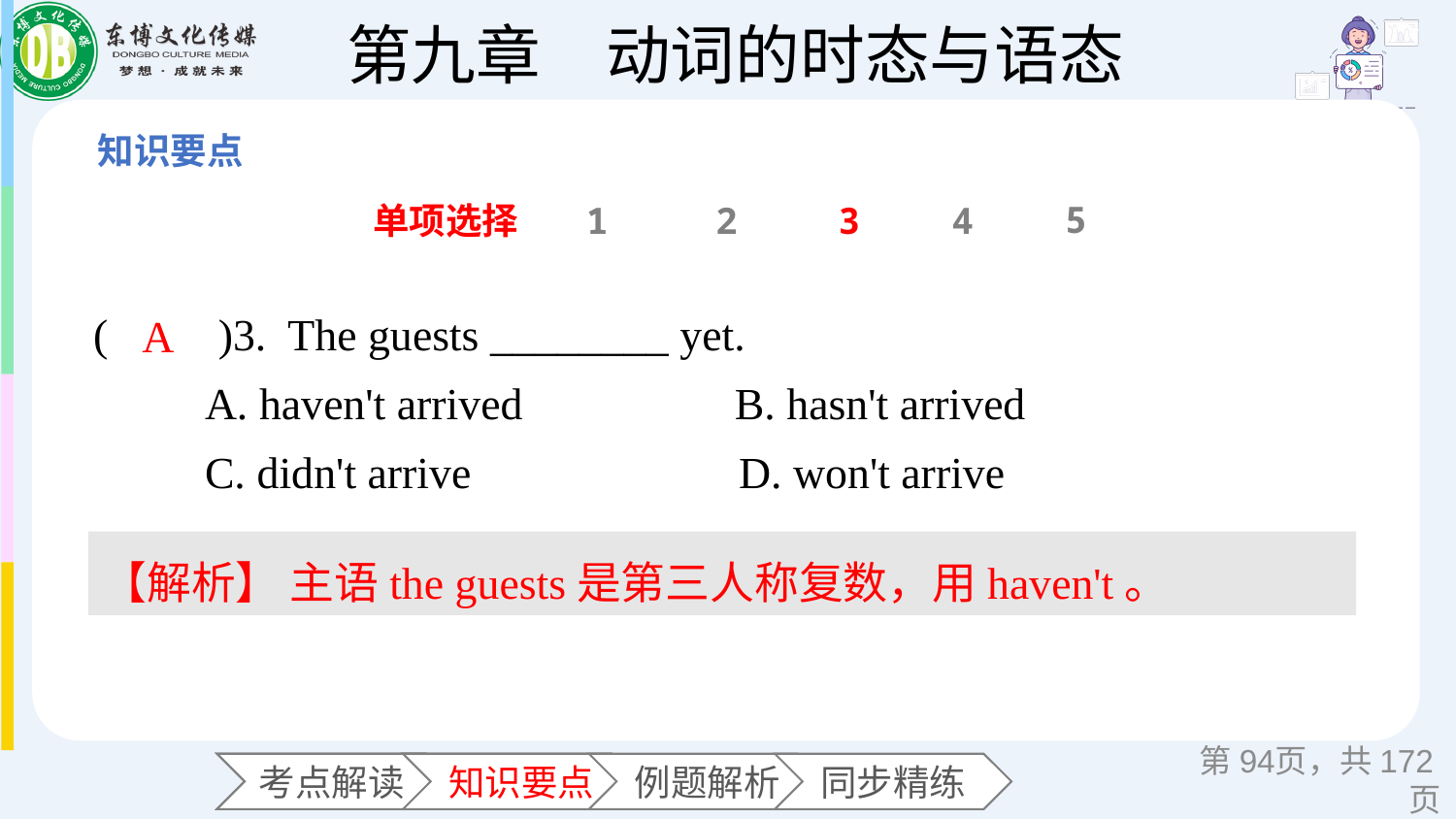

5
单项选择
1
2
3
4
(　　)3.  The guests ________ yet.
          A. haven't arrived                   B. hasn't arrived
          C. didn't arrive                        D. won't arrive
A
【解析】 主语the guests是第三人称复数，用haven't。
第94页，共172页